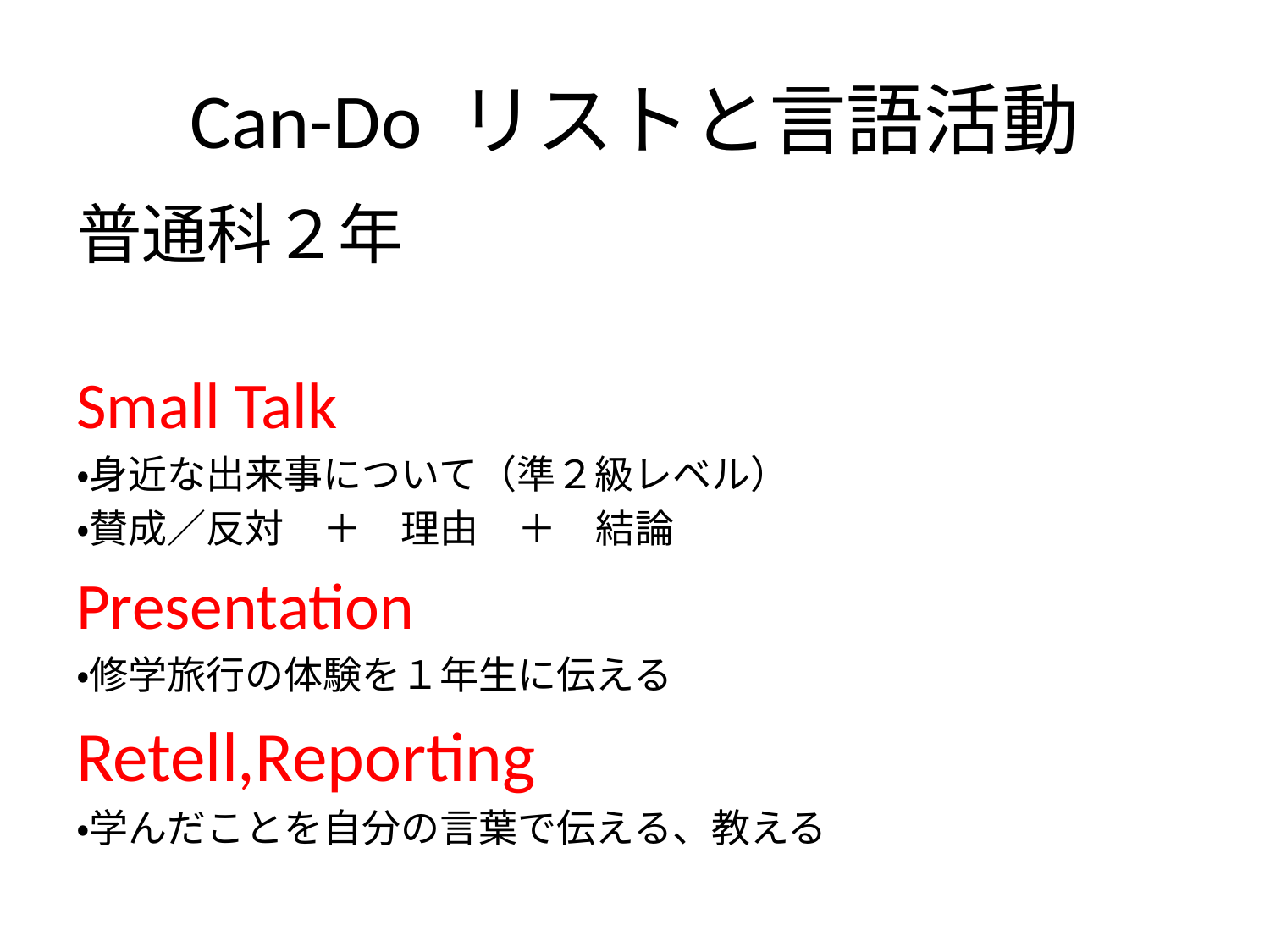

# Can-Do リストと言語活動
普通科２年
Small Talk
・身近な出来事について（準２級レベル）
・賛成／反対　＋　理由　＋　結論
Presentation
・修学旅行の体験を１年生に伝える
Retell,Reporting
・学んだことを自分の言葉で伝える、教える